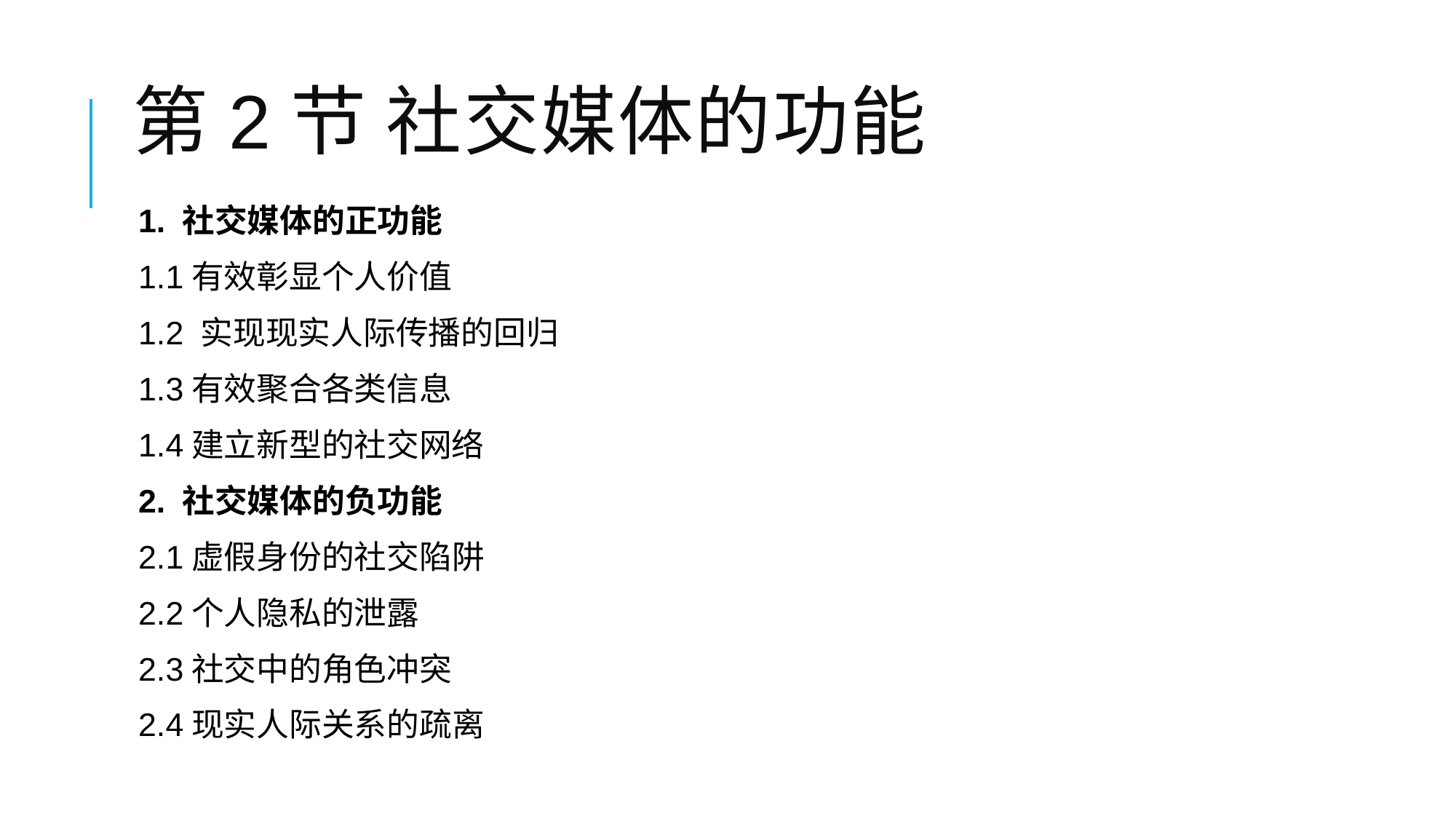

# 第2节 社交媒体的功能
1. 社交媒体的正功能
1.1有效彰显个人价值
1.2 实现现实人际传播的回归
1.3有效聚合各类信息
1.4建立新型的社交网络
2. 社交媒体的负功能
2.1虚假身份的社交陷阱
2.2个人隐私的泄露
2.3社交中的角色冲突
2.4现实人际关系的疏离